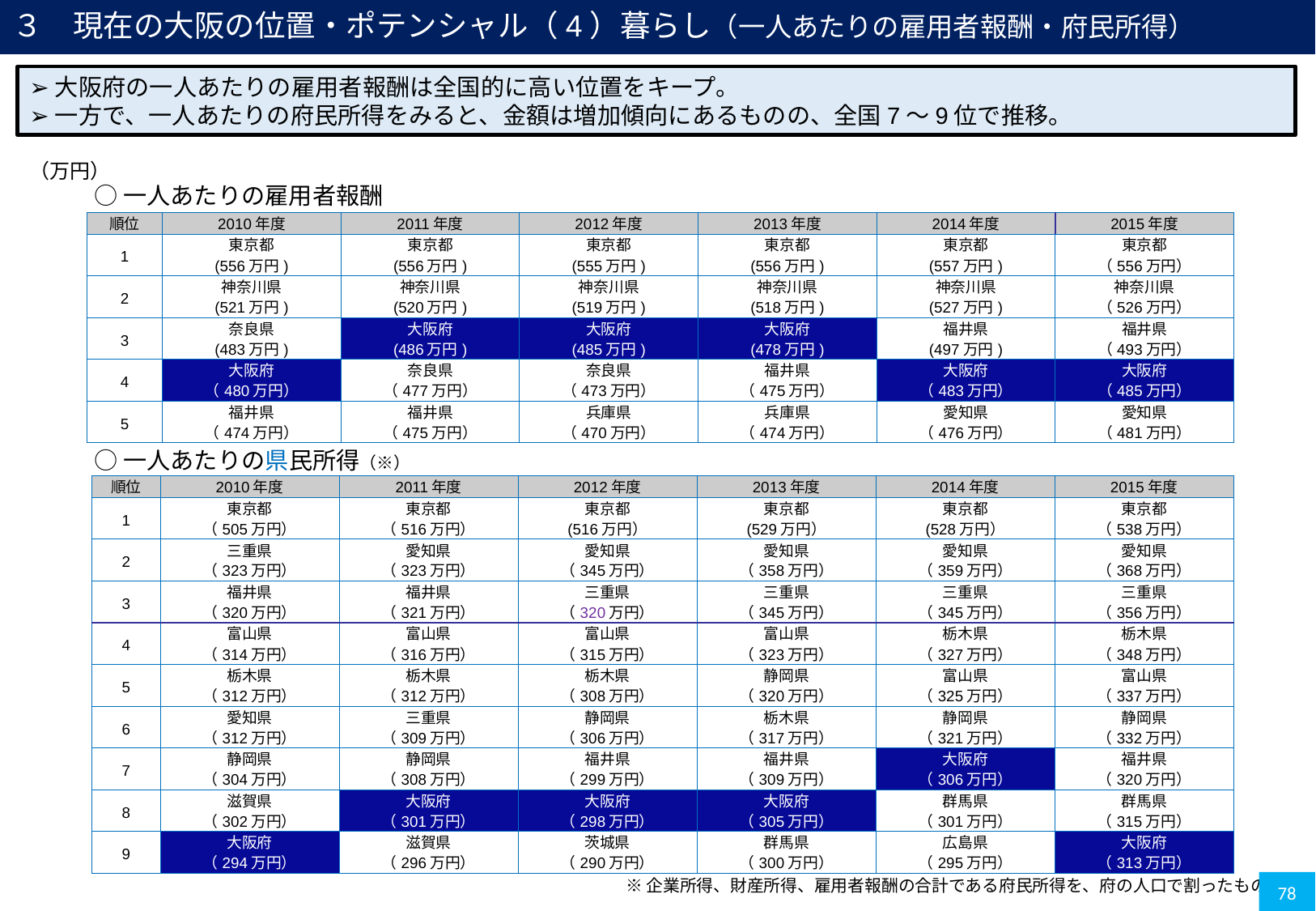

３　現在の大阪の位置・ポテンシャル（4）暮らし（一人あたりの雇用者報酬・府民所得）
➢大阪府の一人あたりの雇用者報酬は全国的に高い位置をキープ。
➢一方で、一人あたりの府民所得をみると、金額は増加傾向にあるものの、全国7～9位で推移。
（万円）
○一人あたりの雇用者報酬
| 順位 | 2010年度 | 2011年度 | 2012年度 | 2013年度 | 2014年度 | 2015年度 |
| --- | --- | --- | --- | --- | --- | --- |
| 1 | 東京都 (556万円) | 東京都 (556万円) | 東京都 (555万円) | 東京都 (556万円) | 東京都 (557万円) | 東京都 （556万円） |
| 2 | 神奈川県 (521万円) | 神奈川県 (520万円) | 神奈川県 (519万円) | 神奈川県 (518万円) | 神奈川県 (527万円) | 神奈川県 （526万円） |
| 3 | 奈良県 (483万円) | 大阪府 (486万円) | 大阪府 (485万円) | 大阪府 (478万円) | 福井県 (497万円) | 福井県 （493万円） |
| 4 | 大阪府 （480万円） | 奈良県 （477万円） | 奈良県 （473万円） | 福井県 （475万円） | 大阪府 （483万円） | 大阪府 （485万円） |
| 5 | 福井県 （474万円） | 福井県 （475万円） | 兵庫県 （470万円） | 兵庫県 （474万円） | 愛知県 （476万円） | 愛知県 （481万円） |
○一人あたりの県民所得（※）
| 順位 | 2010年度 | 2011年度 | 2012年度 | 2013年度 | 2014年度 | 2015年度 |
| --- | --- | --- | --- | --- | --- | --- |
| 1 | 東京都 （505万円） | 東京都 （516万円） | 東京都 (516万円） | 東京都 (529万円） | 東京都 (528万円） | 東京都 （538万円） |
| 2 | 三重県 （323万円） | 愛知県 （323万円） | 愛知県 （345万円） | 愛知県 （358万円） | 愛知県 （359万円） | 愛知県 （368万円） |
| 3 | 福井県 （320万円） | 福井県 （321万円） | 三重県 （320万円） | 三重県 （345万円） | 三重県 （345万円） | 三重県 （356万円） |
| 4 | 富山県 （314万円） | 富山県 （316万円） | 富山県 （315万円） | 富山県 （323万円） | 栃木県 （327万円） | 栃木県 （348万円） |
| 5 | 栃木県 （312万円） | 栃木県 （312万円） | 栃木県 （308万円） | 静岡県 （320万円） | 富山県 （325万円） | 富山県 （337万円） |
| 6 | 愛知県 （312万円） | 三重県 （309万円） | 静岡県 （306万円） | 栃木県 （317万円） | 静岡県 （321万円） | 静岡県 （332万円） |
| 7 | 静岡県 （304万円） | 静岡県 （308万円） | 福井県 （299万円） | 福井県 （309万円） | 大阪府 （306万円） | 福井県 （320万円） |
| 8 | 滋賀県 （302万円） | 大阪府 （301万円） | 大阪府 （298万円） | 大阪府 （305万円） | 群馬県 （301万円） | 群馬県 （315万円） |
| 9 | 大阪府 （294万円） | 滋賀県 （296万円） | 茨城県 （290万円） | 群馬県 （300万円） | 広島県 （295万円） | 大阪府 （313万円） |
※企業所得、財産所得、雇用者報酬の合計である府民所得を、府の人口で割ったもの
78